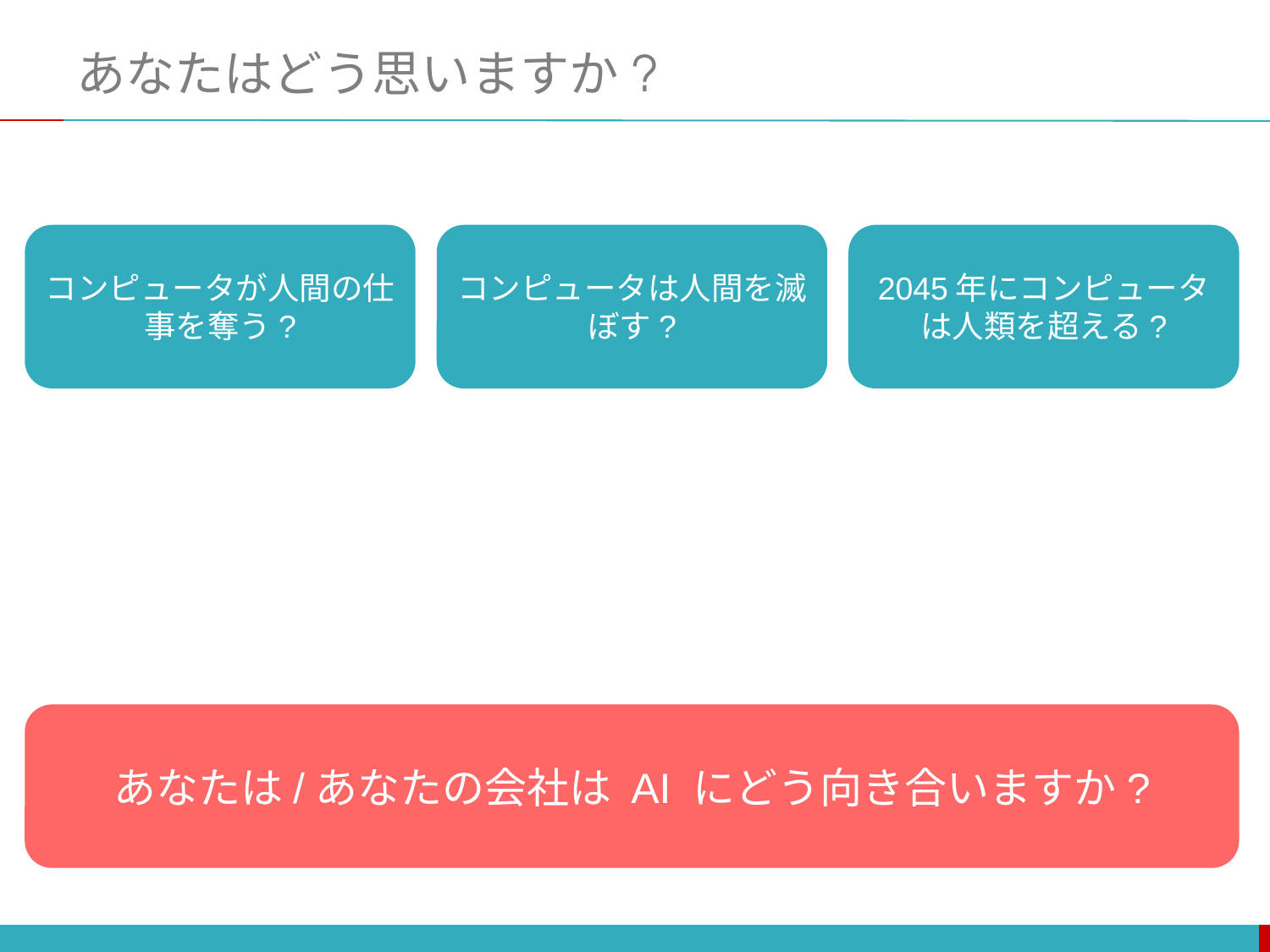

# あなたはどう思いますか?
コンピュータが人間の仕事を奪う?
コンピュータは人間を滅ぼす?
2045年にコンピュータは人類を超える?
あなたは/あなたの会社は AI にどう向き合いますか?